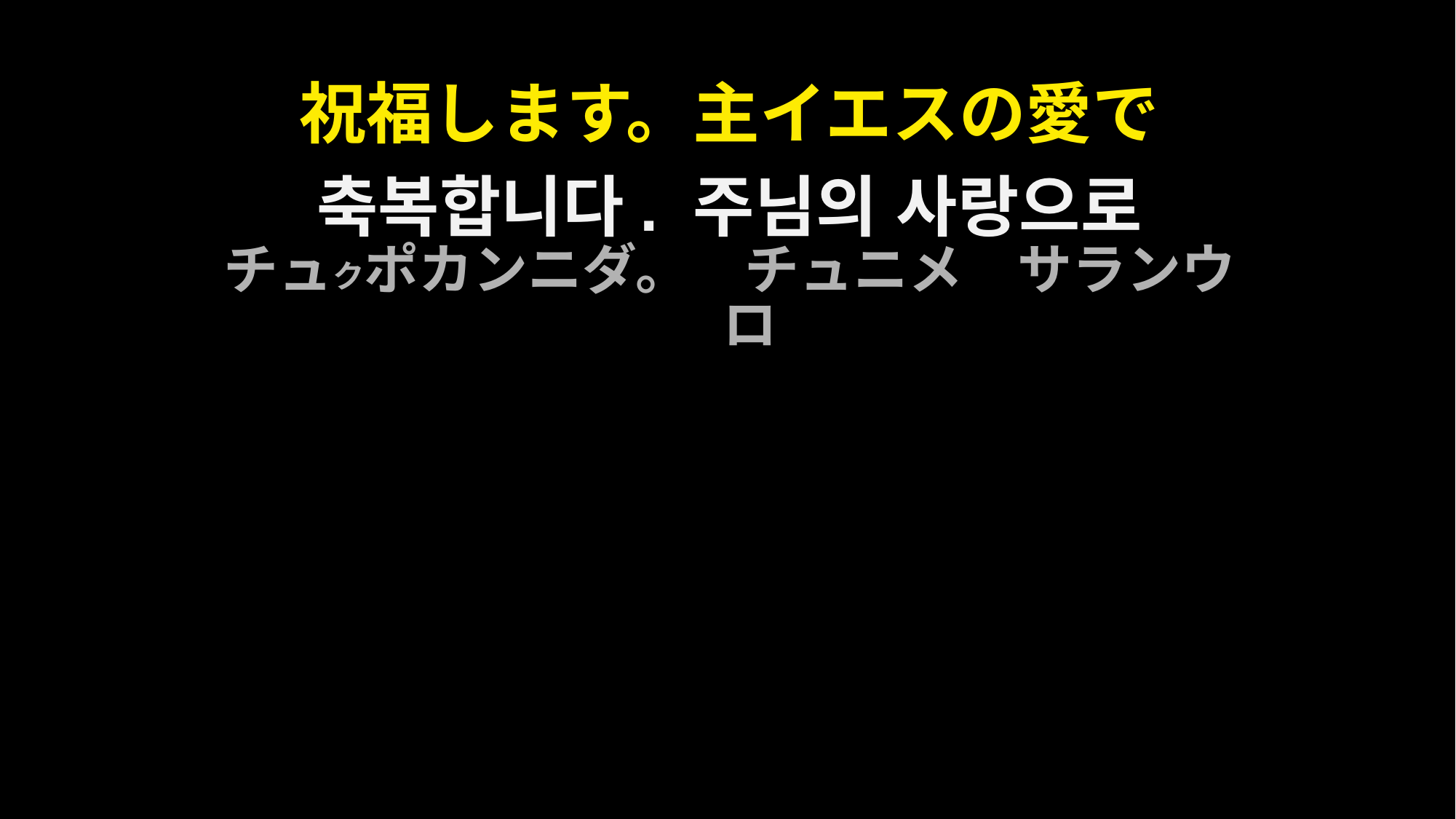

祝福します。主イエスの愛で
축복합니다. 주님의 사랑으로
チュクポカンニダ。　チュニメ　サランウロ